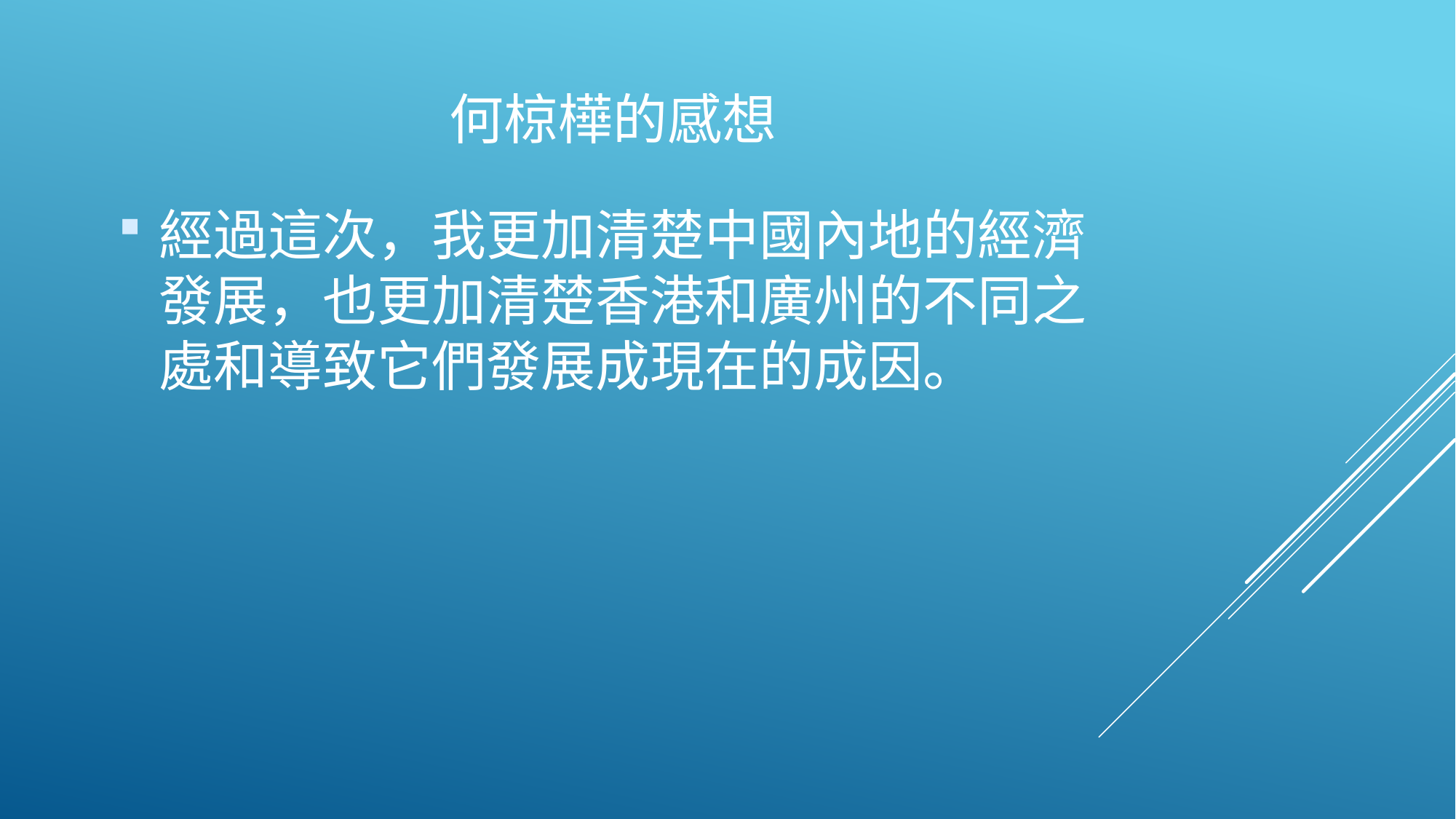

# 何椋樺的感想
經過這次，我更加清楚中國內地的經濟發展，也更加清楚香港和廣州的不同之處和導致它們發展成現在的成因。